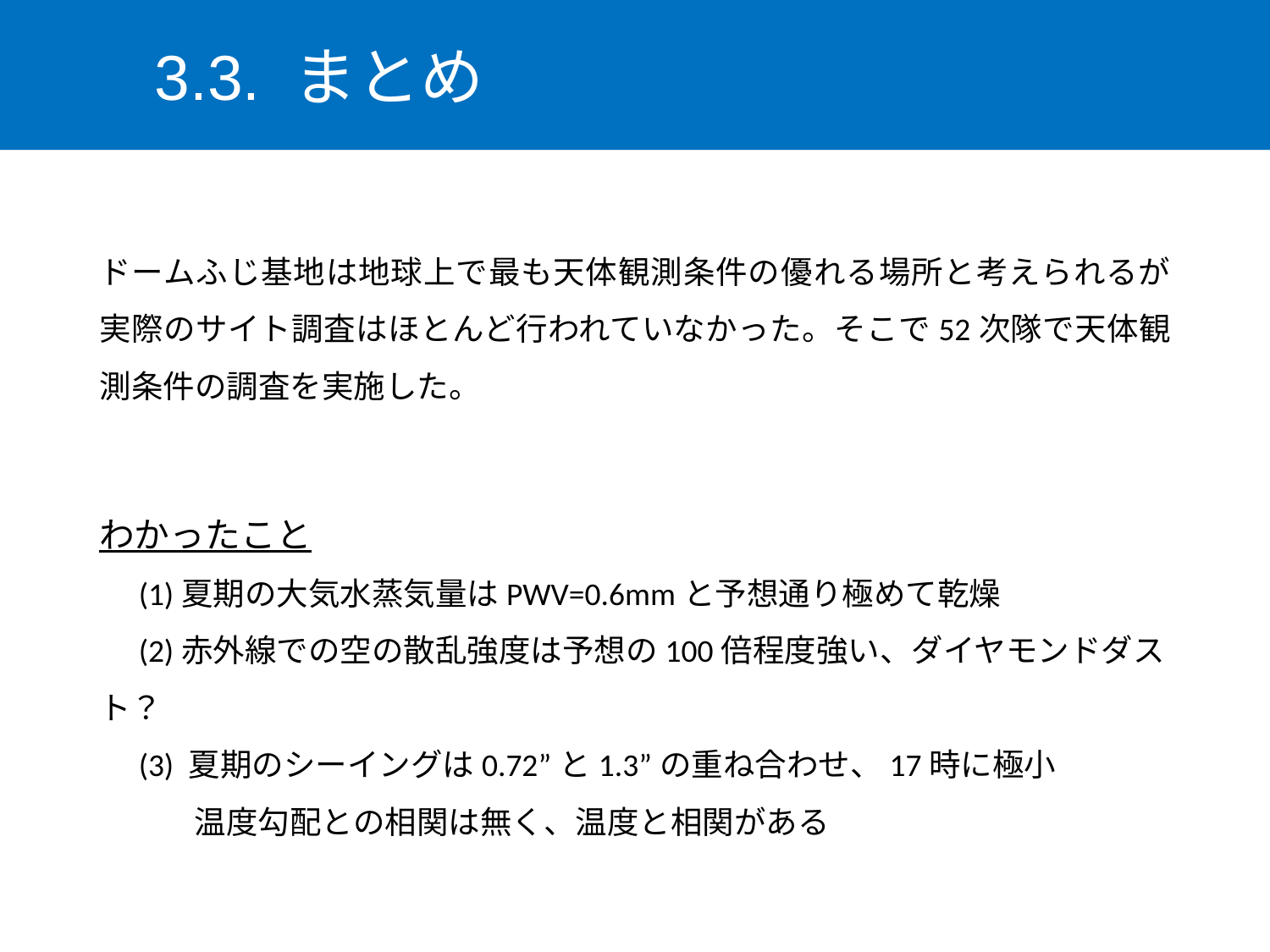

3.3. まとめ
ドームふじ基地は地球上で最も天体観測条件の優れる場所と考えられるが実際のサイト調査はほとんど行われていなかった。そこで52次隊で天体観測条件の調査を実施した。
わかったこと
　(1)夏期の大気水蒸気量はPWV=0.6mmと予想通り極めて乾燥
　(2)赤外線での空の散乱強度は予想の100倍程度強い、ダイヤモンドダスト？
　(3) 夏期のシーイングは0.72”と1.3”の重ね合わせ、17時に極小
　　　温度勾配との相関は無く、温度と相関がある